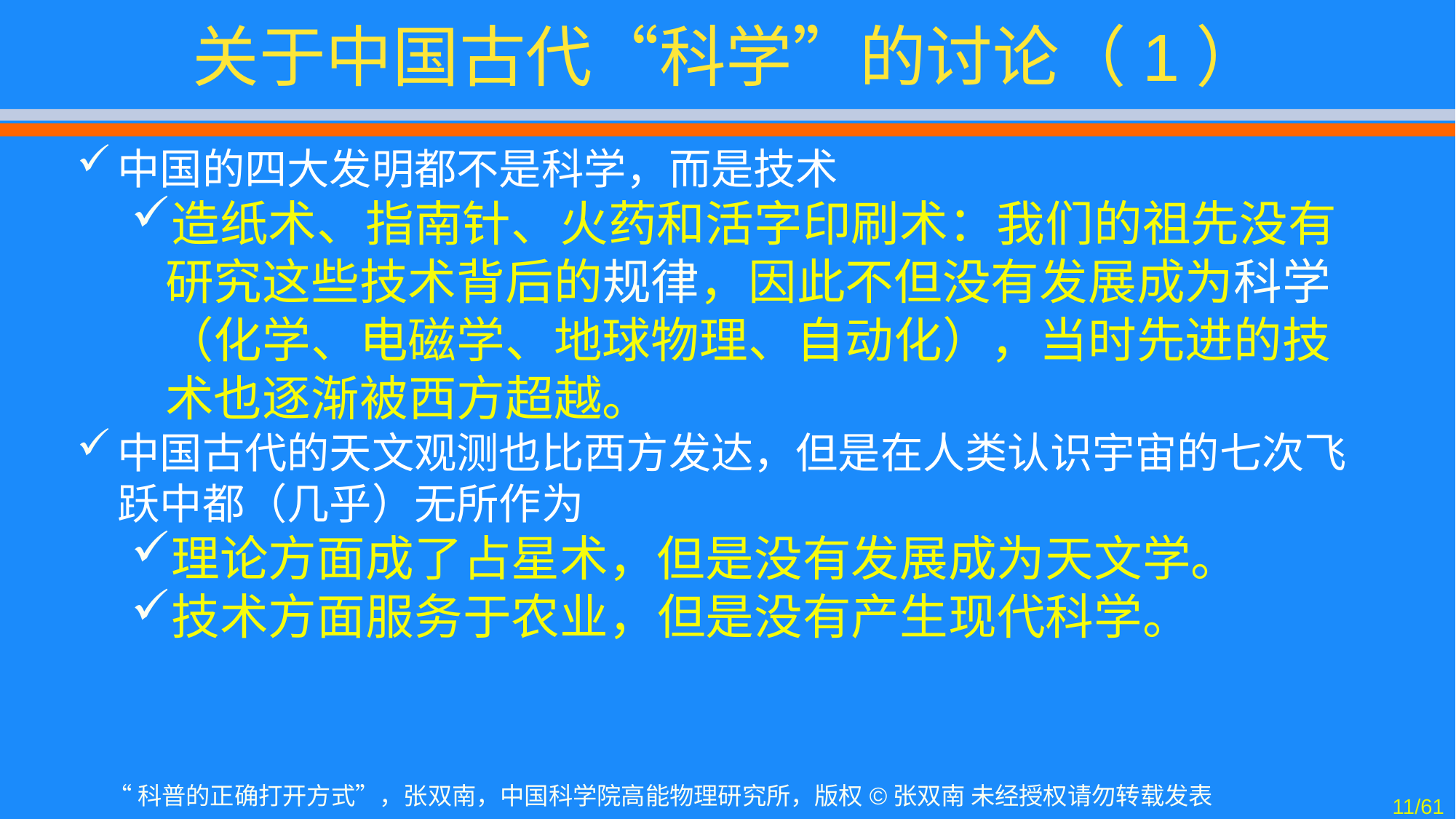

# 关于中国古代“科学”的讨论（1）
中国的四大发明都不是科学，而是技术
造纸术、指南针、火药和活字印刷术：我们的祖先没有研究这些技术背后的规律，因此不但没有发展成为科学（化学、电磁学、地球物理、自动化），当时先进的技术也逐渐被西方超越。
中国古代的天文观测也比西方发达，但是在人类认识宇宙的七次飞跃中都（几乎）无所作为
理论方面成了占星术，但是没有发展成为天文学。
技术方面服务于农业，但是没有产生现代科学。
11/61